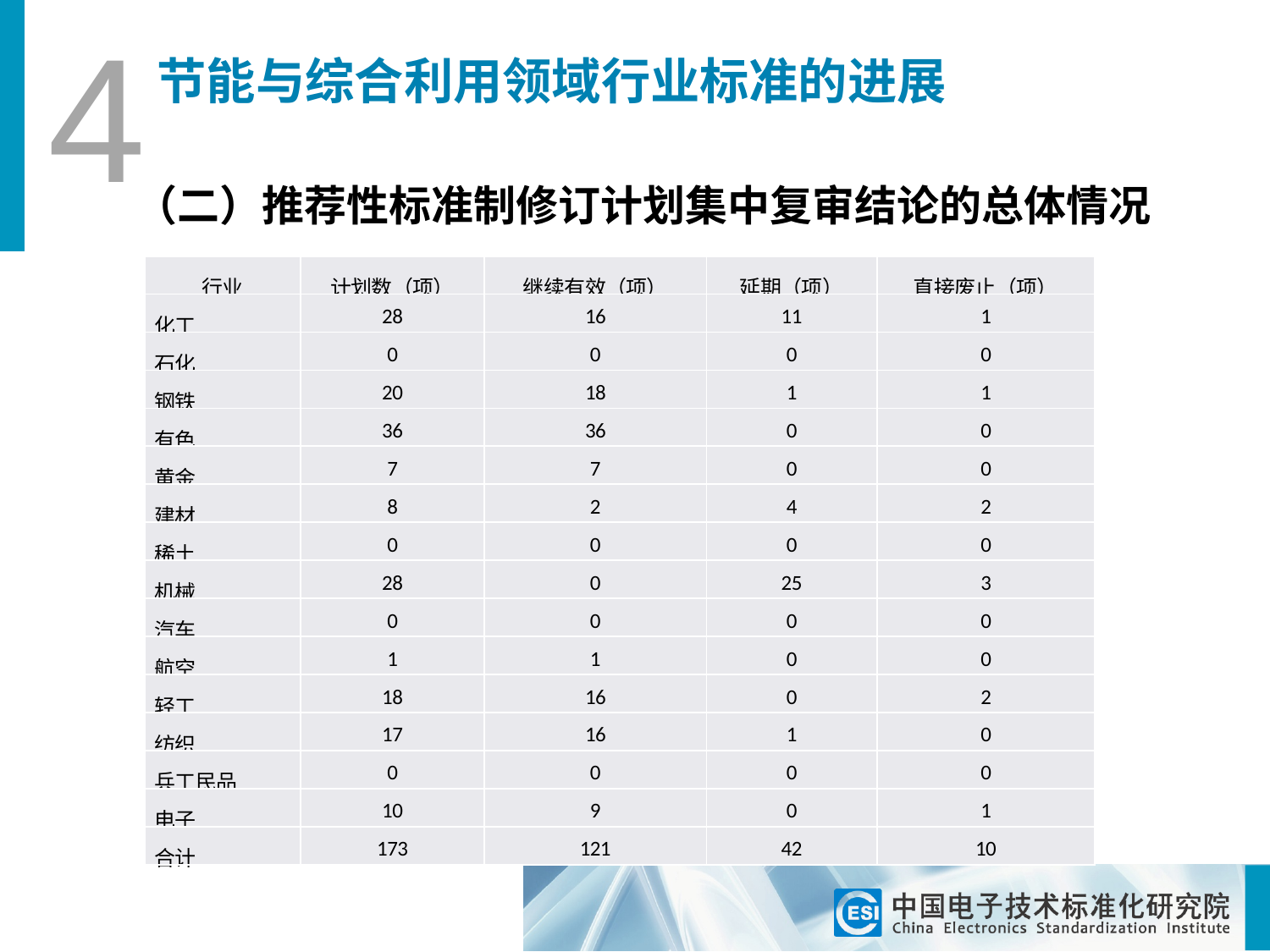

4
节能与综合利用领域行业标准的进展
（二）推荐性标准制修订计划集中复审结论的总体情况
| 行业 | 计划数（项） | 继续有效（项） | 延期（项） | 直接废止（项） |
| --- | --- | --- | --- | --- |
| 化工 | 28 | 16 | 11 | 1 |
| 石化 | 0 | 0 | 0 | 0 |
| 钢铁 | 20 | 18 | 1 | 1 |
| 有色 | 36 | 36 | 0 | 0 |
| 黄金 | 7 | 7 | 0 | 0 |
| 建材 | 8 | 2 | 4 | 2 |
| 稀土 | 0 | 0 | 0 | 0 |
| 机械 | 28 | 0 | 25 | 3 |
| 汽车 | 0 | 0 | 0 | 0 |
| 航空 | 1 | 1 | 0 | 0 |
| 轻工 | 18 | 16 | 0 | 2 |
| 纺织 | 17 | 16 | 1 | 0 |
| 兵工民品 | 0 | 0 | 0 | 0 |
| 电子 | 10 | 9 | 0 | 1 |
| 合计 | 173 | 121 | 42 | 10 |